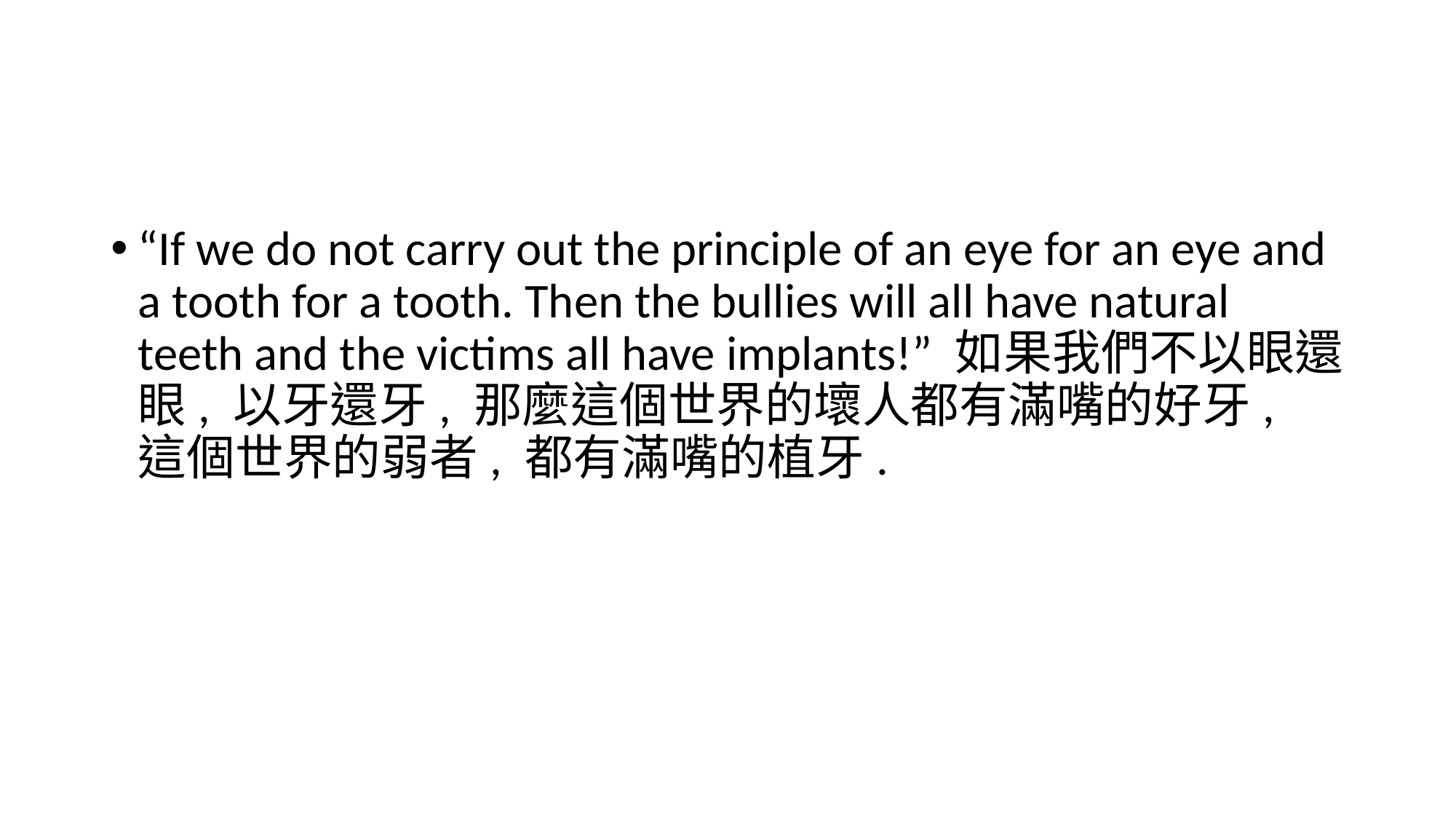

#
“If we do not carry out the principle of an eye for an eye and a tooth for a tooth. Then the bullies will all have natural teeth and the victims all have implants!” 如果我們不以眼還眼, 以牙還牙, 那麼這個世界的壞人都有滿嘴的好牙, 這個世界的弱者, 都有滿嘴的植牙.